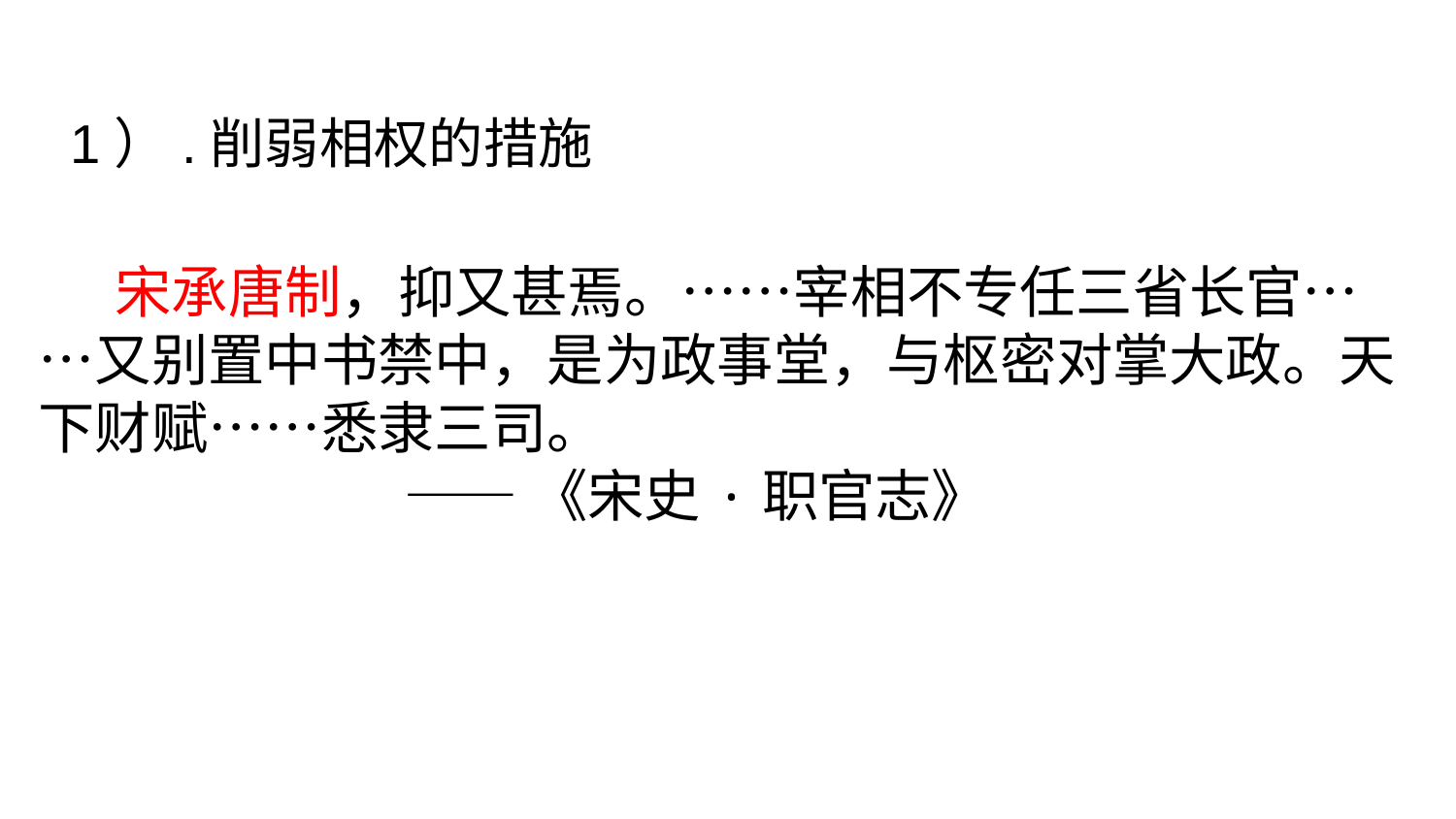

1）.削弱相权的措施
     宋承唐制，抑又甚焉。……宰相不专任三省长官……又别置中书禁中，是为政事堂，与枢密对掌大政。天下财赋……悉隶三司。
                             ——《宋史·职官志》